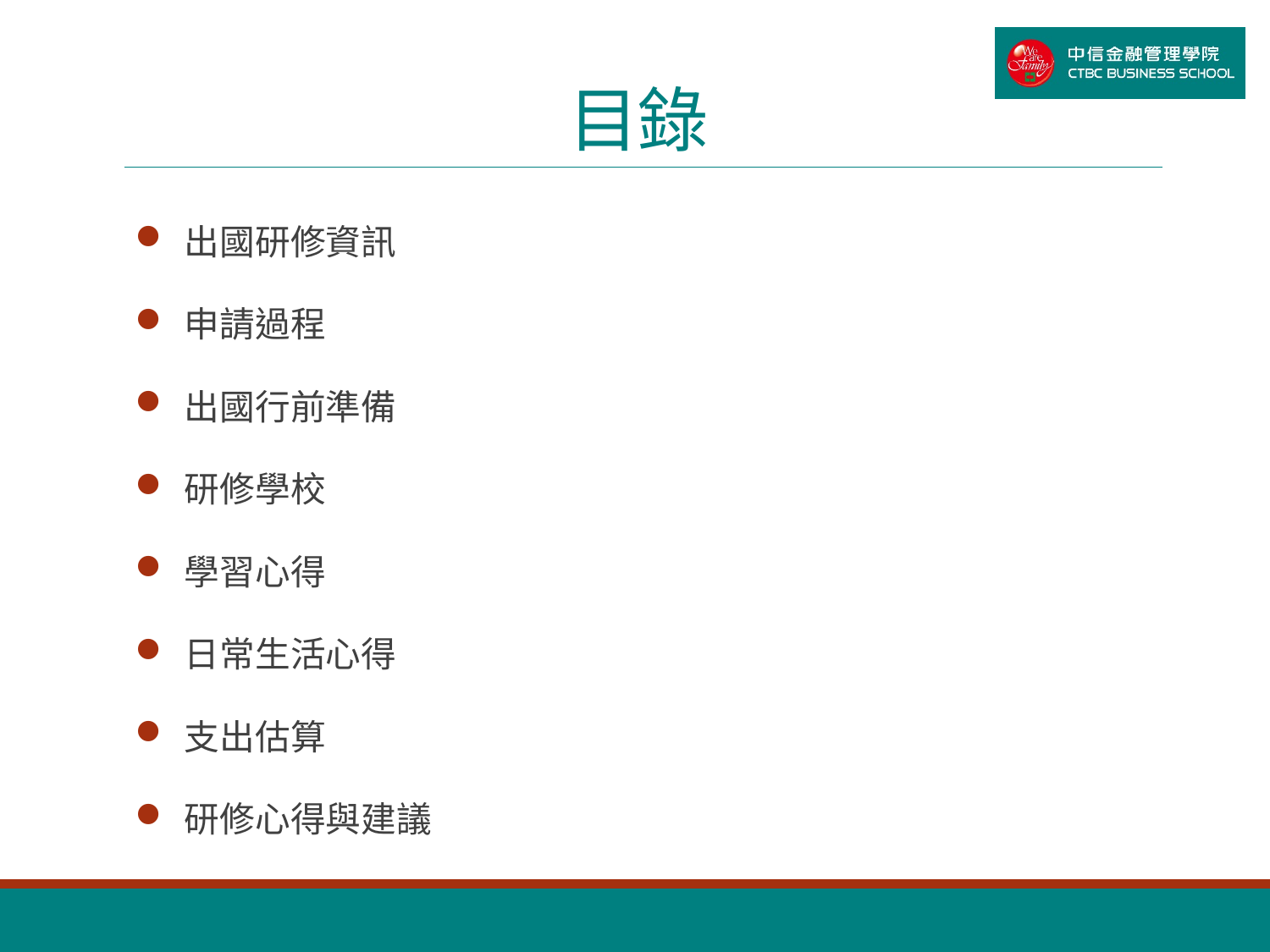

# 目錄
出國研修資訊
申請過程
出國行前準備
研修學校
學習心得
日常生活心得
支出估算
研修心得與建議